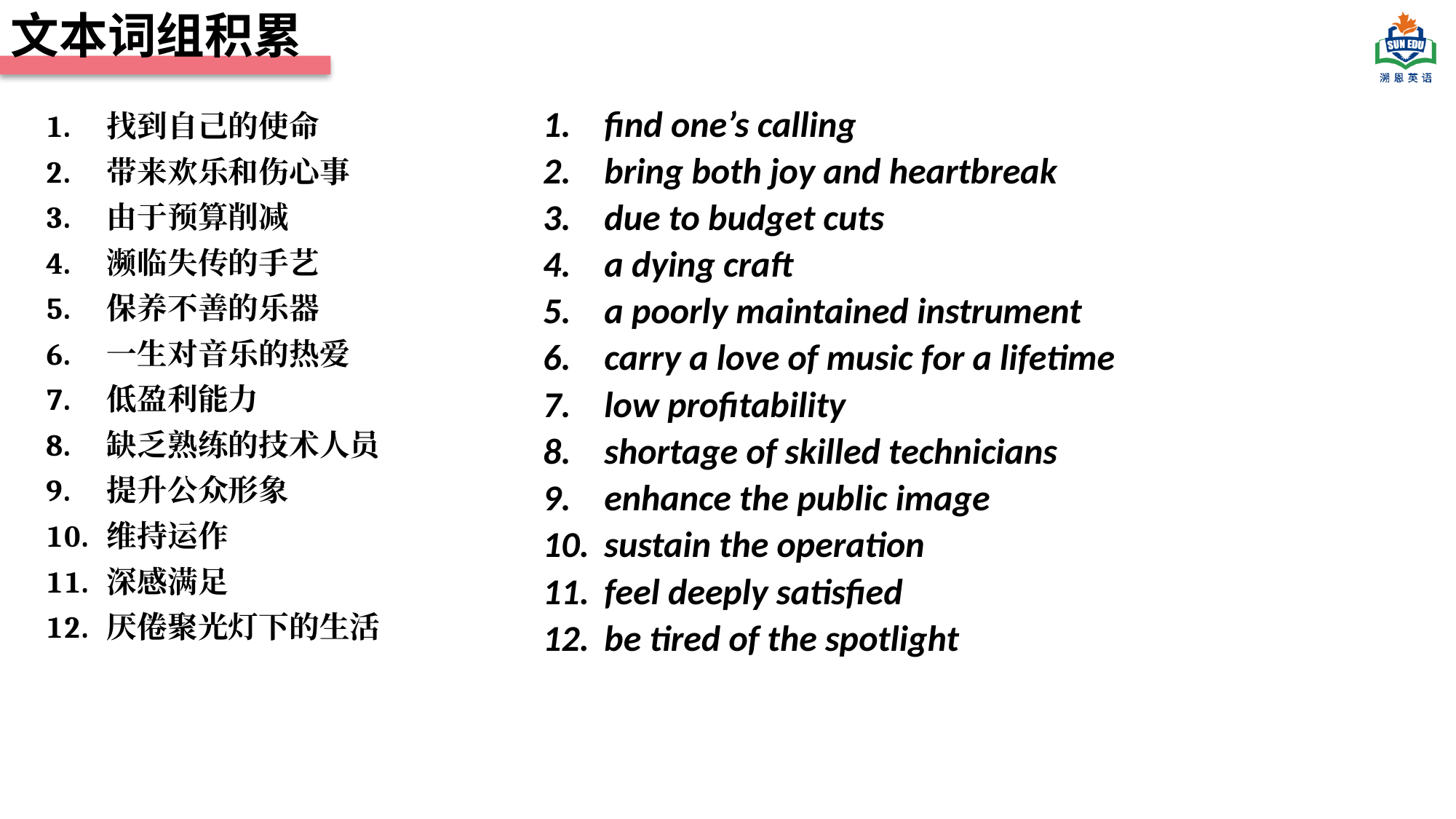

文本词组积累

find one’s calling
bring both joy and heartbreak
due to budget cuts
a dying craft
a poorly maintained instrument
carry a love of music for a lifetime
low profitability
shortage of skilled technicians
enhance the public image
sustain the operation
feel deeply satisfied
be tired of the spotlight
找到自己的使命
带来欢乐和伤心事
由于预算削减
濒临失传的手艺
保养不善的乐器
一生对音乐的热爱
低盈利能力
缺乏熟练的技术人员
提升公众形象
维持运作
深感满足
厌倦聚光灯下的生活